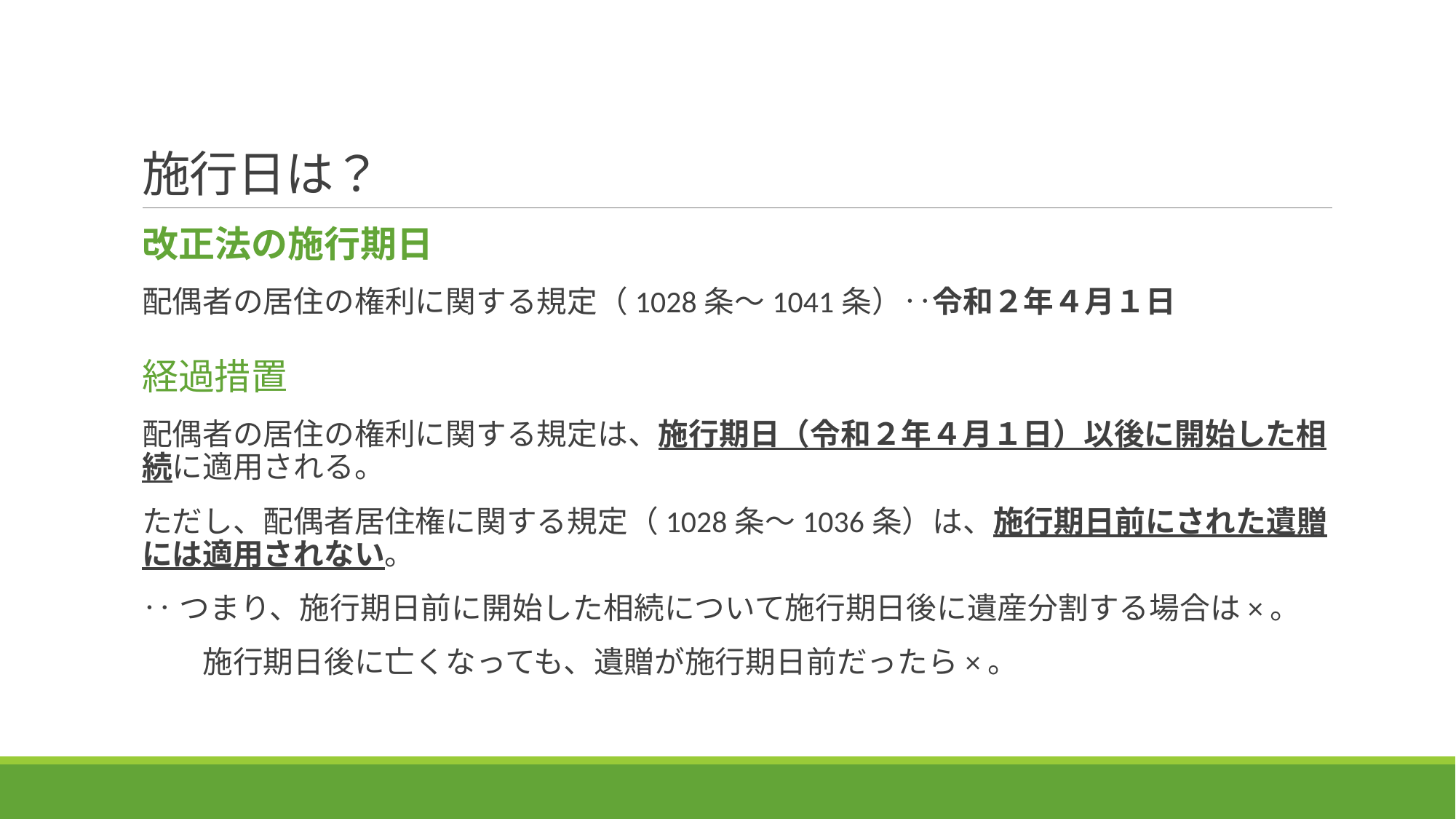

# 施行日は？
改正法の施行期日
配偶者の居住の権利に関する規定（1028条～1041条）‥令和２年４月１日
経過措置
配偶者の居住の権利に関する規定は、施行期日（令和２年４月１日）以後に開始した相続に適用される。
ただし、配偶者居住権に関する規定（1028条～1036条）は、施行期日前にされた遺贈には適用されない。
‥つまり、施行期日前に開始した相続について施行期日後に遺産分割する場合は×。
　　施行期日後に亡くなっても、遺贈が施行期日前だったら×。